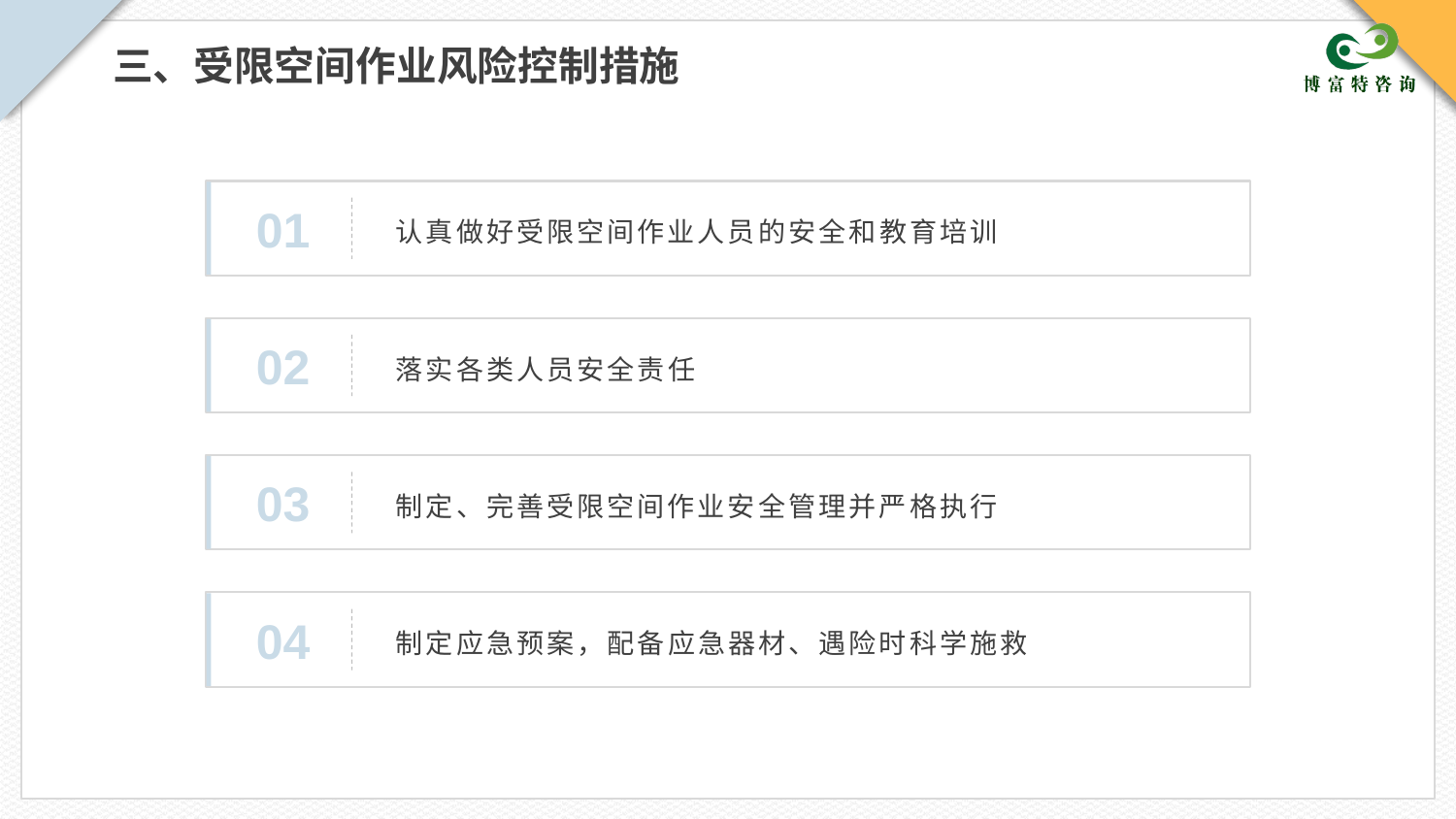

三、受限空间作业风险控制措施

01

认真做好受限空间作业人员的安全和教育培训

02

落实各类人员安全责任

03

制定、完善受限空间作业安全管理并严格执行

04

制定应急预案，配备应急器材、遇险时科学施救